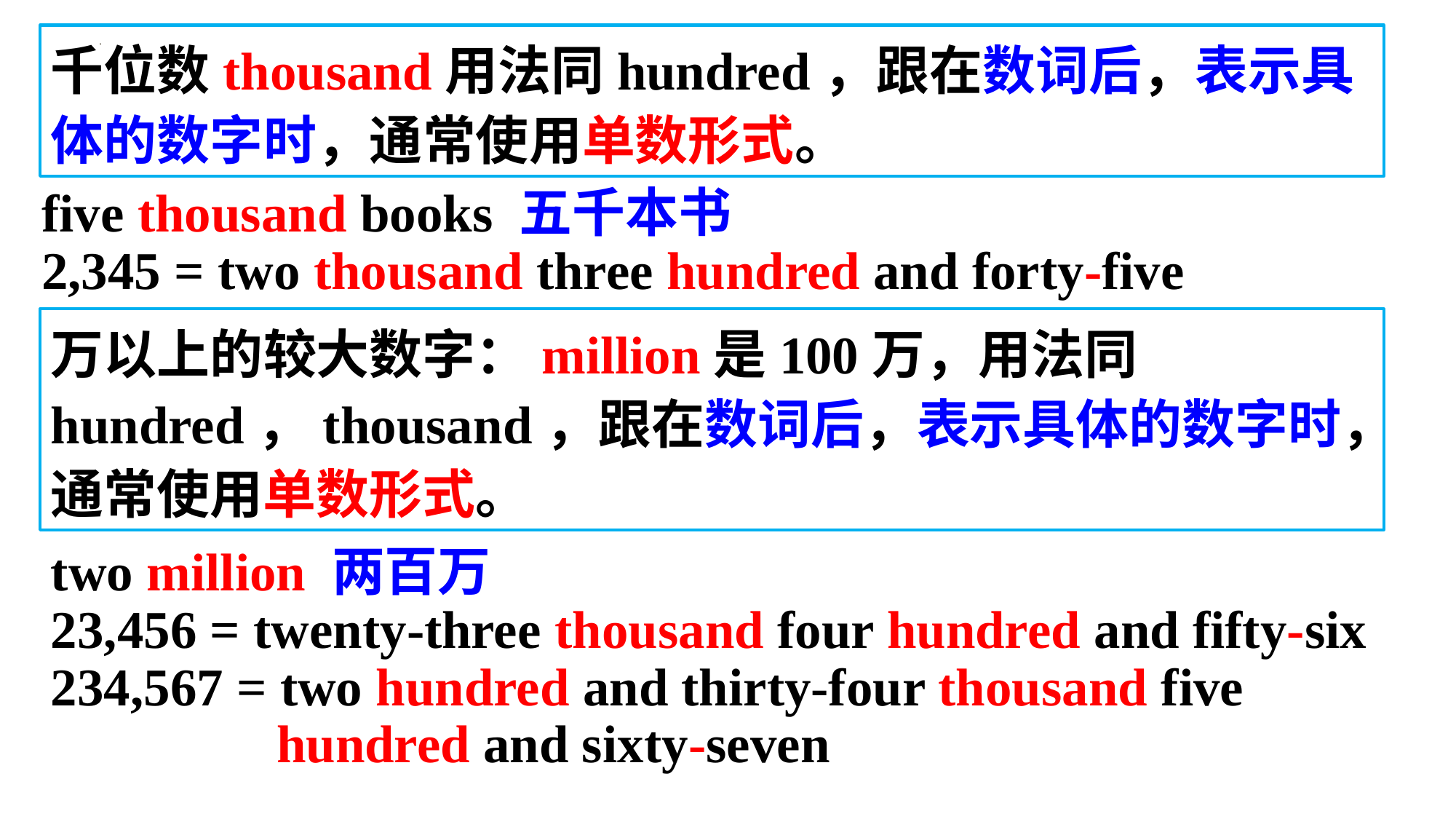

千位数thousand用法同hundred，跟在数词后，表示具体的数字时，通常使用单数形式。
five thousand books 五千本书
2,345 = two thousand three hundred and forty-five
万以上的较大数字：million是100万，用法同hundred，thousand，跟在数词后，表示具体的数字时，通常使用单数形式。
two million 两百万
23,456 = twenty-three thousand four hundred and fifty-six
234,567 = two hundred and thirty-four thousand five
                 hundred and sixty-seven